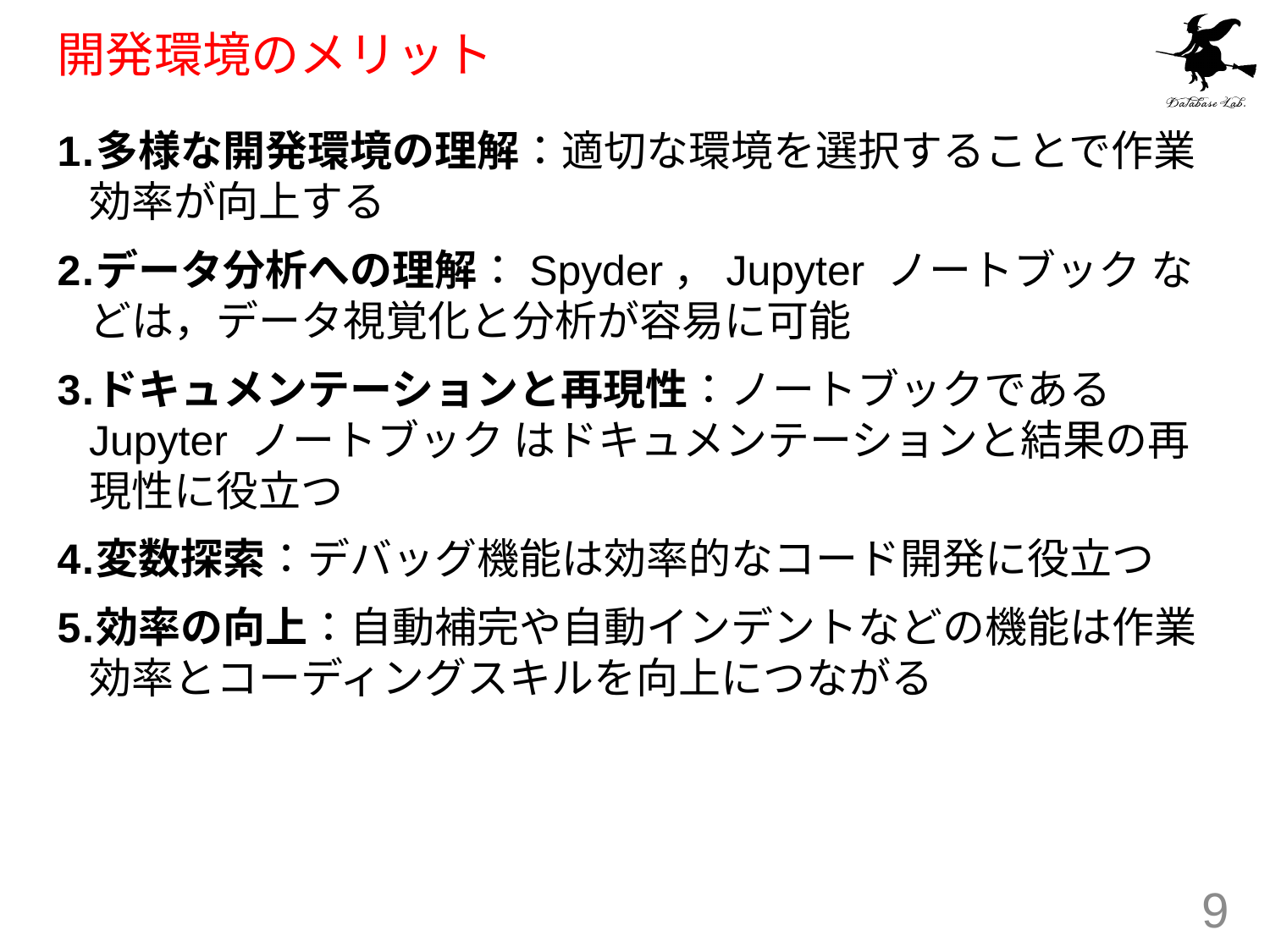

# 開発環境のメリット
多様な開発環境の理解：適切な環境を選択することで作業効率が向上する
データ分析への理解：Spyder，Jupyter ノートブック などは，データ視覚化と分析が容易に可能
ドキュメンテーションと再現性：ノートブックである Jupyter ノートブック はドキュメンテーションと結果の再現性に役立つ
変数探索：デバッグ機能は効率的なコード開発に役立つ
効率の向上：自動補完や自動インデントなどの機能は作業効率とコーディングスキルを向上につながる

9